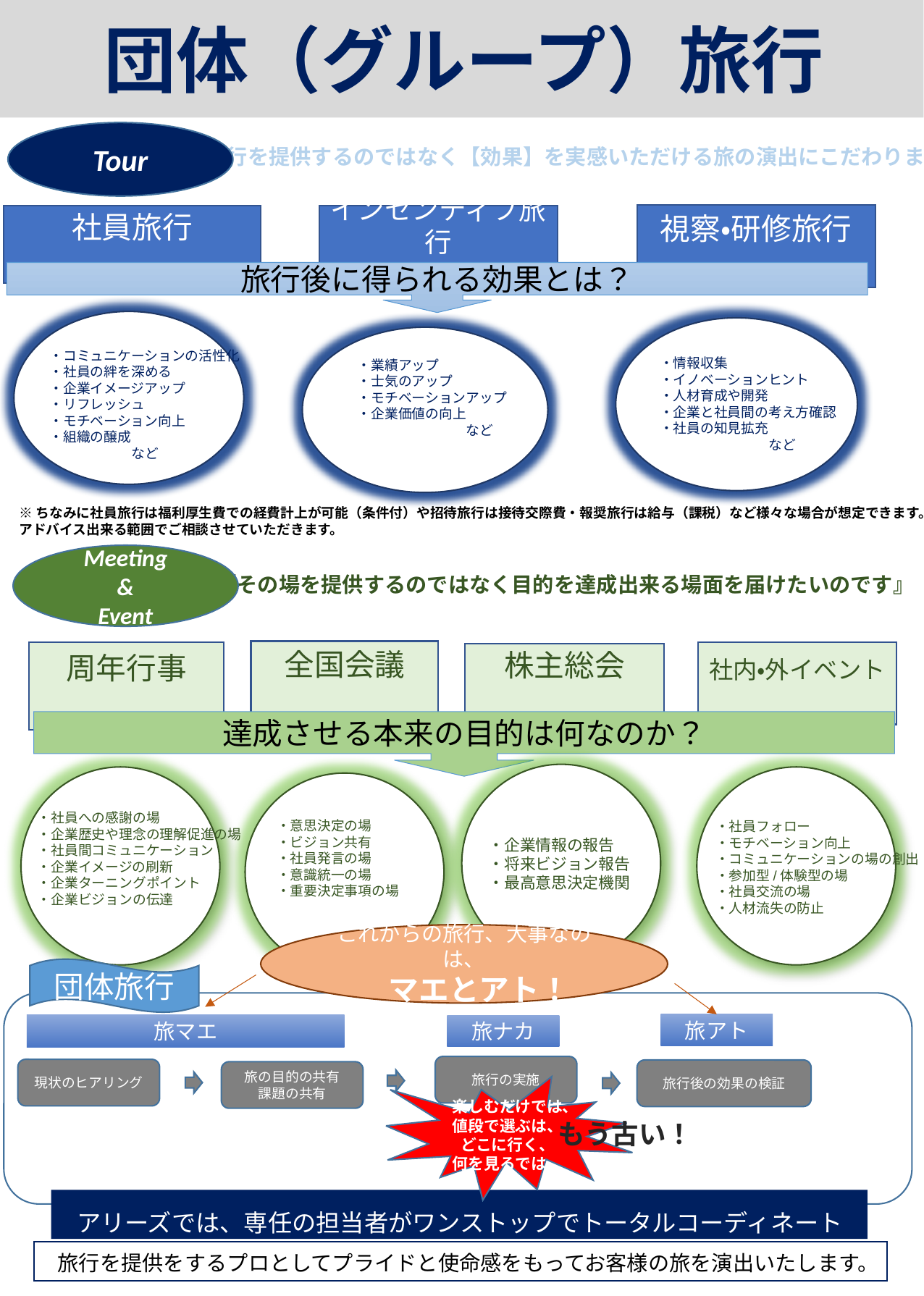

写真を入れてください

団体（グループ）旅行
Tour
『旅行を提供するのではなく【効果】を実感いただける旅の演出にこだわります』
視察・研修旅行

社員旅行

インセンティブ旅行

旅行後に得られる効果とは？

・コミュニケーションの活性化
・社員の絆を深める
・企業イメージアップ
・リフレッシュ
・モチベーション向上
・組織の醸成
　　　　　　など
・情報収集
・イノベーションヒント
・人材育成や開発
・企業と社員間の考え方確認
・社員の知見拡充
　　　　　　　　など
・業績アップ
・士気のアップ
・モチベーションアップ
・企業価値の向上
　　　　　　　　など
※ちなみに社員旅行は福利厚生費での経費計上が可能（条件付）や招待旅行は接待交際費・報奨旅行は給与（課税）など様々な場合が想定できます。アドバイス出来る範囲でご相談させていただきます。
Meeting
&
Event
『その場を提供するのではなく目的を達成出来る場面を届けたいのです』
全国会議

社内・外イベント

周年行事

株主総会

達成させる本来の目的は何なのか？

・社員への感謝の場
・企業歴史や理念の理解促進の場
・社員間コミュニケーション
・企業イメージの刷新
・企業ターニングポイント
・企業ビジョンの伝達
・意思決定の場
・ビジョン共有
・社員発言の場
・意識統一の場
・重要決定事項の場
・社員フォロー
・モチベーション向上
・コミュニケーションの場の創出
・参加型/体験型の場
・社員交流の場
・人材流失の防止
・企業情報の報告
・将来ビジョン報告
・最高意思決定機関
これからの旅行、大事なのは、
　マエとアト！
団体旅行

旅アト
旅マエ
旅ナカ
旅行の実施
現状のヒアリング
旅行後の効果の検証
旅の目的の共有
課題の共有

楽しむだけでは、
値段で選ぶは、
どこに行く、
何を見るでは、

もう古い！
アリーズでは、専任の担当者がワンストップでトータルコーディネート
旅行を提供をするプロとしてプライドと使命感をもってお客様の旅を演出いたします。